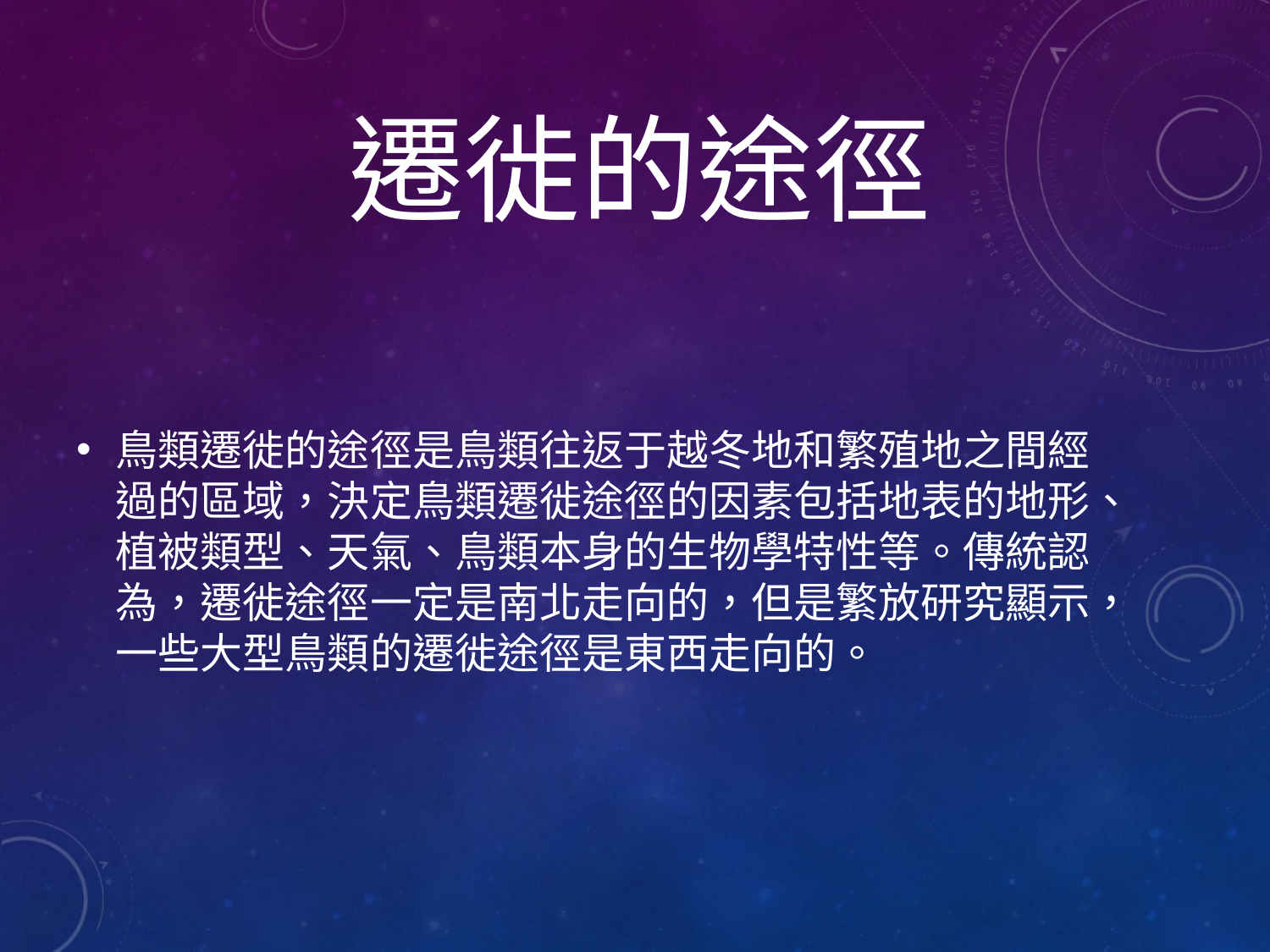

# 遷徙的途徑
鳥類遷徙的途徑是鳥類往返于越冬地和繁殖地之間經過的區域，決定鳥類遷徙途徑的因素包括地表的地形、植被類型、天氣、鳥類本身的生物學特性等。傳統認為，遷徙途徑一定是南北走向的，但是繁放研究顯示，一些大型鳥類的遷徙途徑是東西走向的。